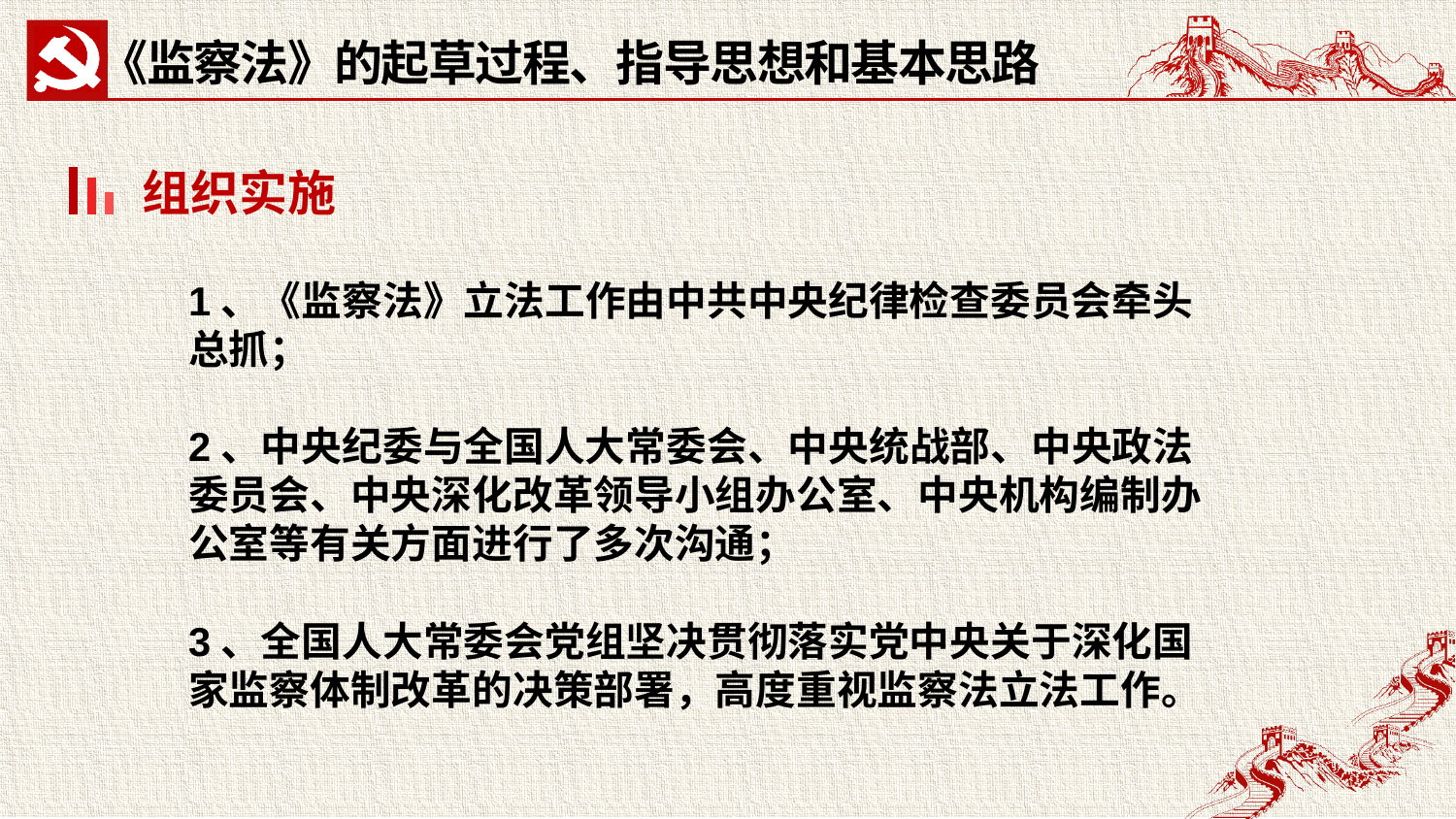

《监察法》的起草过程、指导思想和基本思路
组织实施
1、《监察法》立法工作由中共中央纪律检查委员会牵头总抓；

2、中央纪委与全国人大常委会、中央统战部、中央政法委员会、中央深化改革领导小组办公室、中央机构编制办公室等有关方面进行了多次沟通；

3、全国人大常委会党组坚决贯彻落实党中央关于深化国家监察体制改革的决策部署，高度重视监察法立法工作。